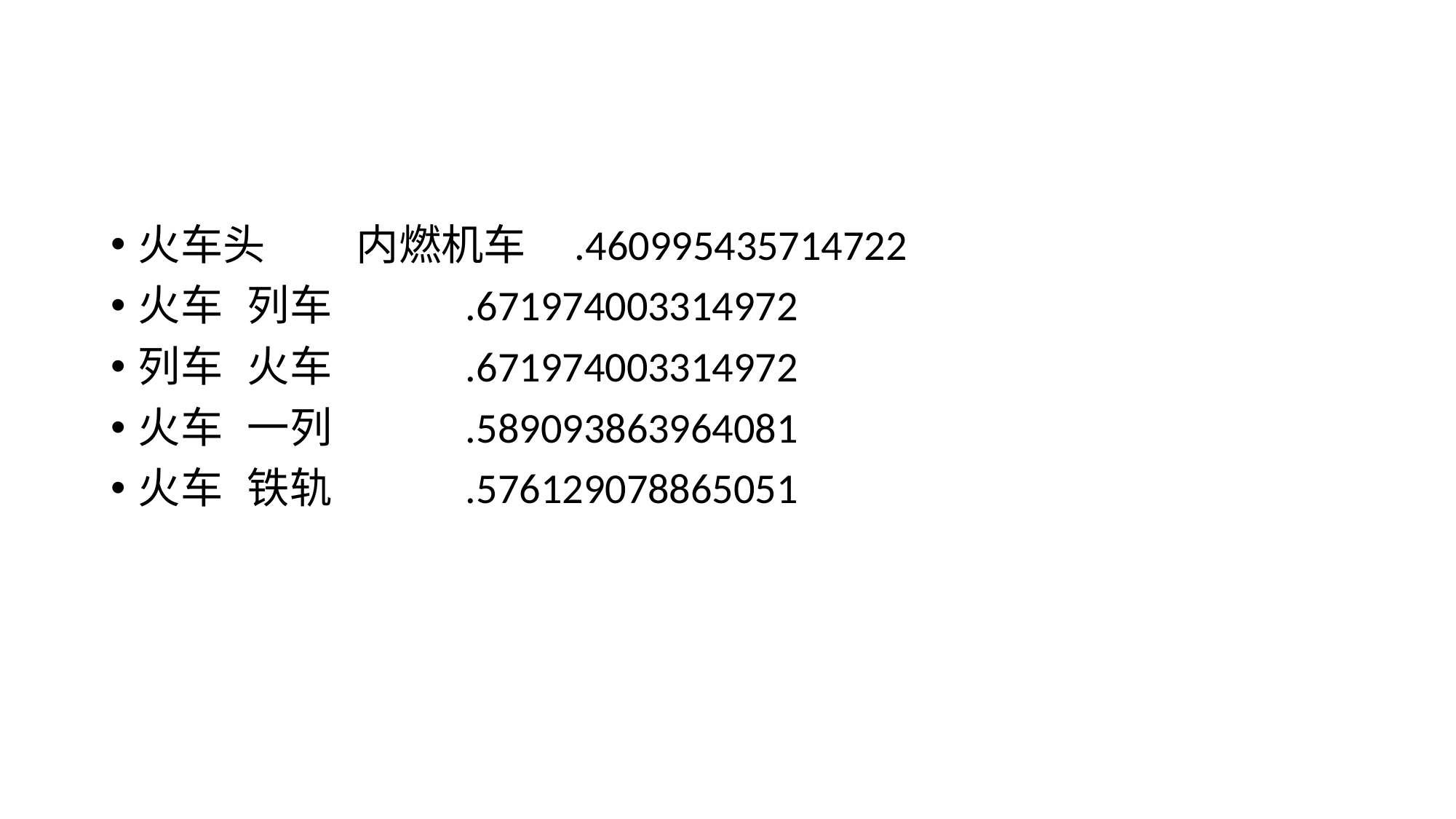

#
火车头	内燃机车	.460995435714722
火车	列车		.671974003314972
列车	火车		.671974003314972
火车	一列		.589093863964081
火车	铁轨		.576129078865051